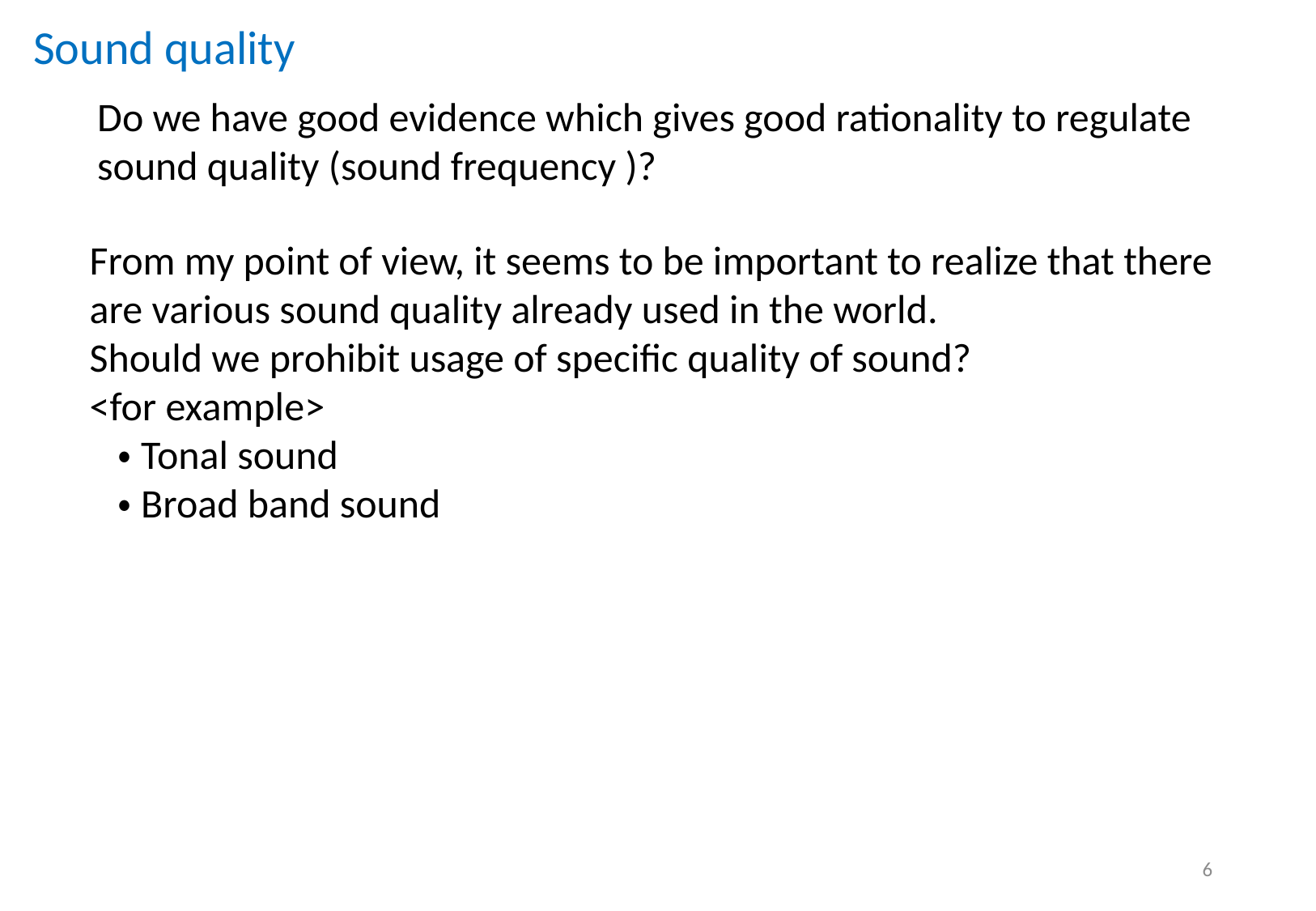

Sound quality
Do we have good evidence which gives good rationality to regulate sound quality (sound frequency )?
From my point of view, it seems to be important to realize that there are various sound quality already used in the world.                      Should we prohibit usage of specific quality of sound?
<for example>
  ・Tonal sound
  ・Broad band sound
6